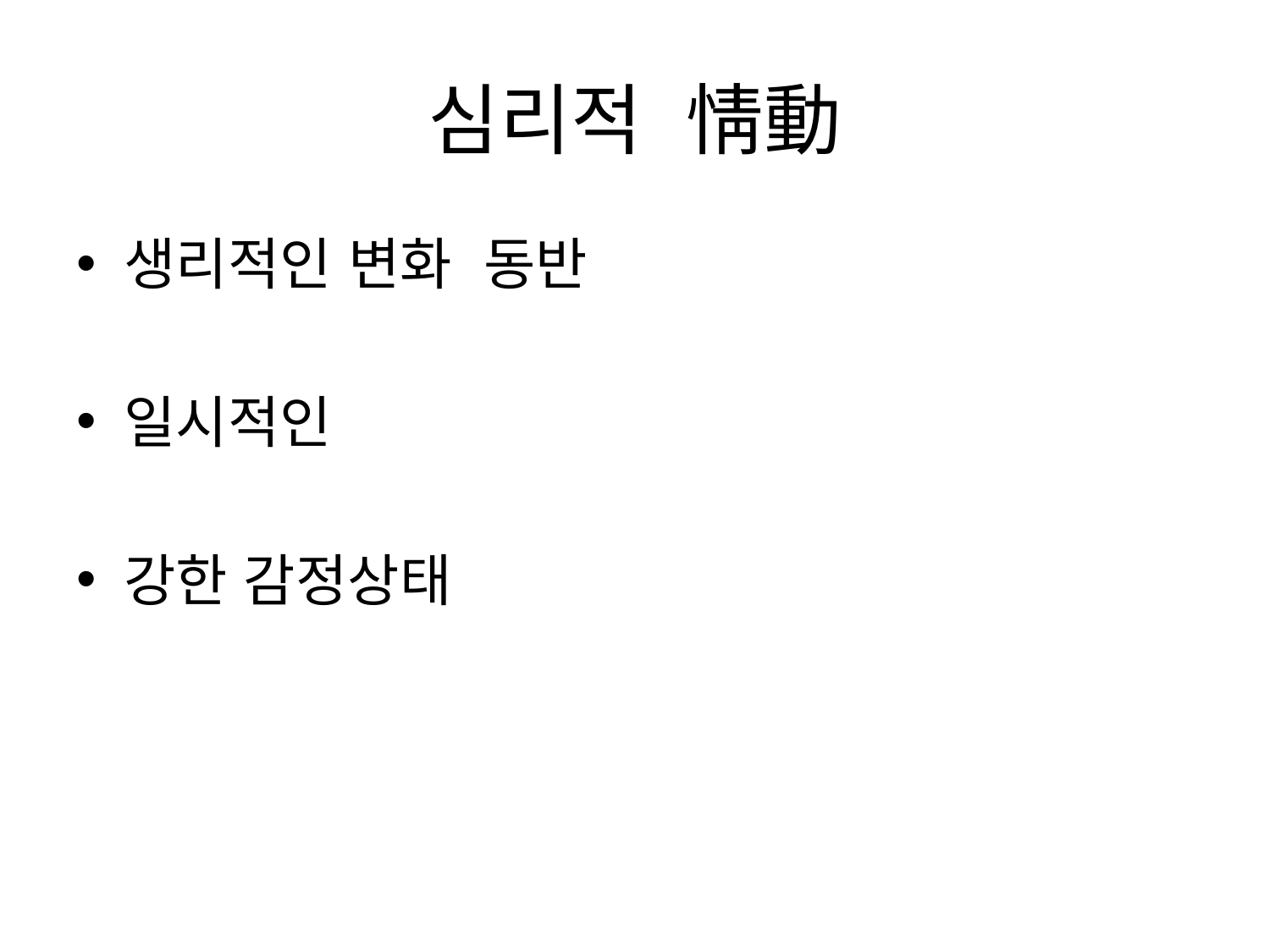

# 심리적  情動
생리적인 변화  동반

일시적인

강한 감정상태